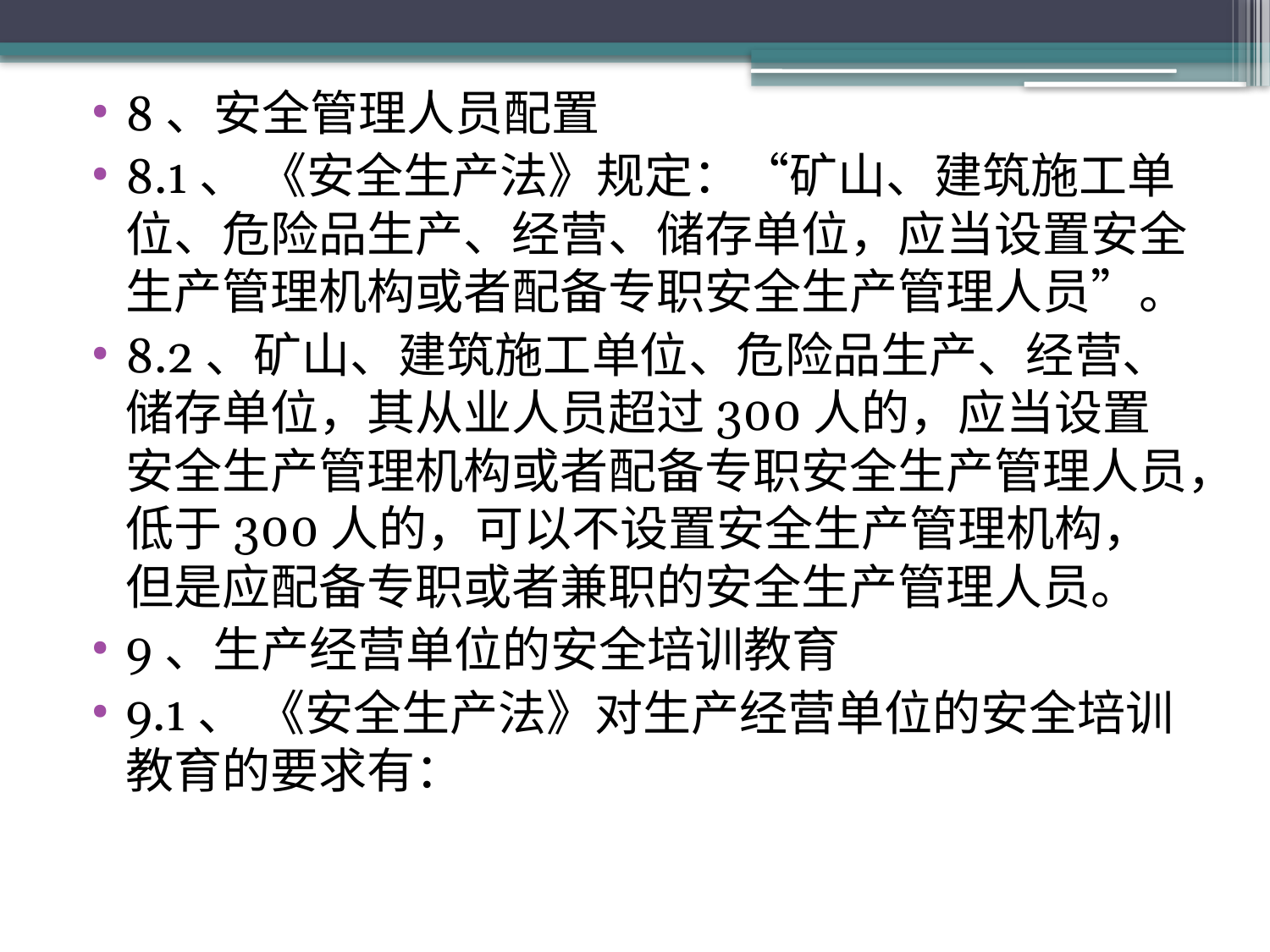

8、安全管理人员配置
8.1、 《安全生产法》规定：“矿山、建筑施工单位、危险品生产、经营、储存单位，应当设置安全生产管理机构或者配备专职安全生产管理人员”。
8.2、矿山、建筑施工单位、危险品生产、经营、储存单位，其从业人员超过300人的，应当设置安全生产管理机构或者配备专职安全生产管理人员，低于300人的，可以不设置安全生产管理机构，但是应配备专职或者兼职的安全生产管理人员。
9、生产经营单位的安全培训教育
9.1、 《安全生产法》对生产经营单位的安全培训教育的要求有：